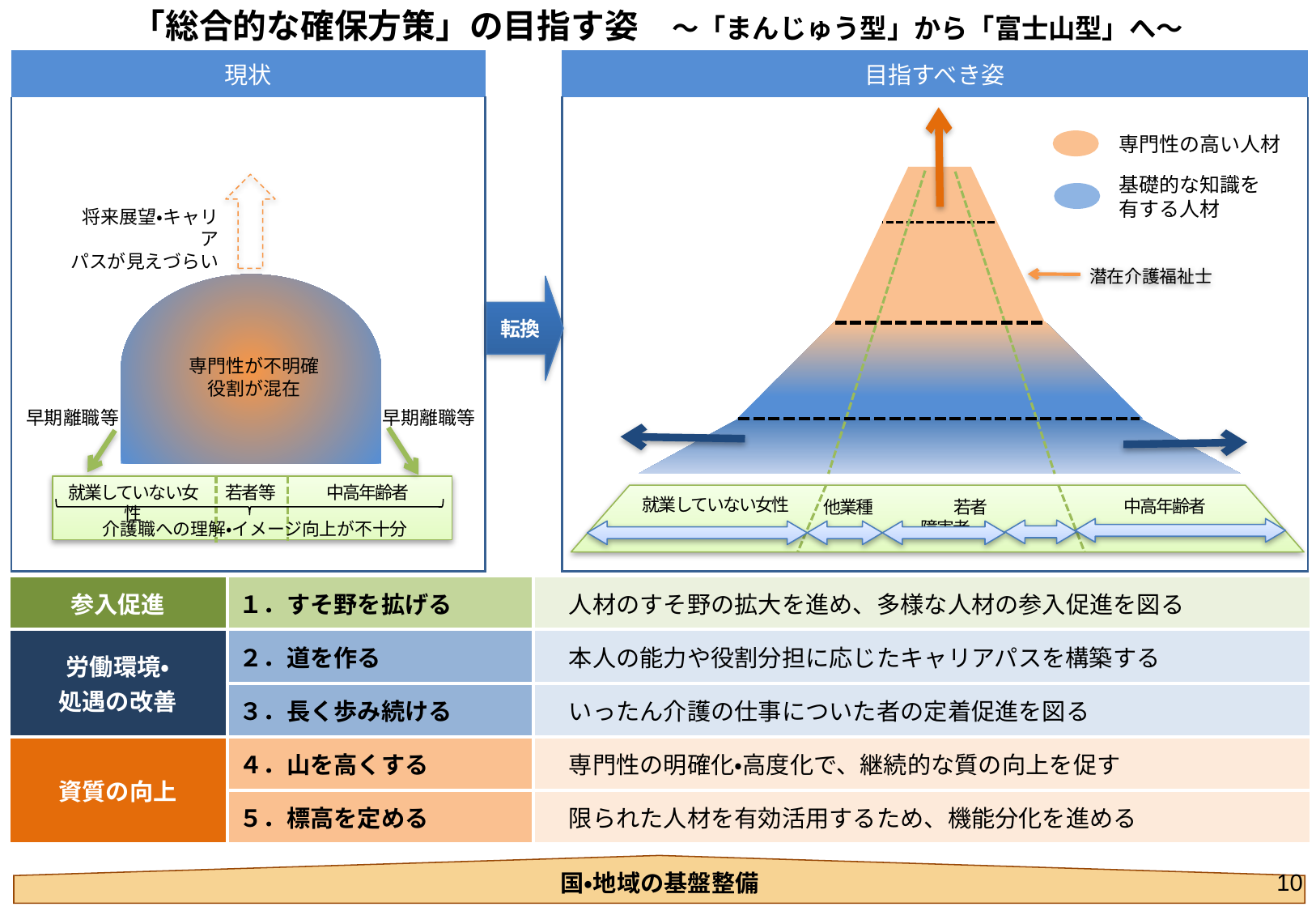

「総合的な確保方策」の目指す姿　～「まんじゅう型」から「富士山型」へ～
| 現状 |  | 目指すべき姿 |
| --- | --- | --- |
|  |  |  |
専門性の高い人材

基礎的な知識を
有する人材

将来展望・キャリア
パスが見えづらい

潜在介護福祉士

転換

専門性が不明確
役割が混在
早期離職等
早期離職等

就業していない女性
若者等
中高年齢者

就業していない女性
中高年齢者
他業種　　　　　若者　　　　　障害者
介護職への理解・イメージ向上が不十分

| 参入促進 | １．すそ野を拡げる | 人材のすそ野の拡大を進め、多様な人材の参入促進を図る |
| --- | --- | --- |
| 労働環境・ 処遇の改善 | ２．道を作る | 本人の能力や役割分担に応じたキャリアパスを構築する |
|  | ３．長く歩み続ける | いったん介護の仕事についた者の定着促進を図る |
| 資質の向上 | ４．山を高くする | 専門性の明確化・高度化で、継続的な質の向上を促す |
|  | ５．標高を定める | 限られた人材を有効活用するため、機能分化を進める |
10
国・地域の基盤整備